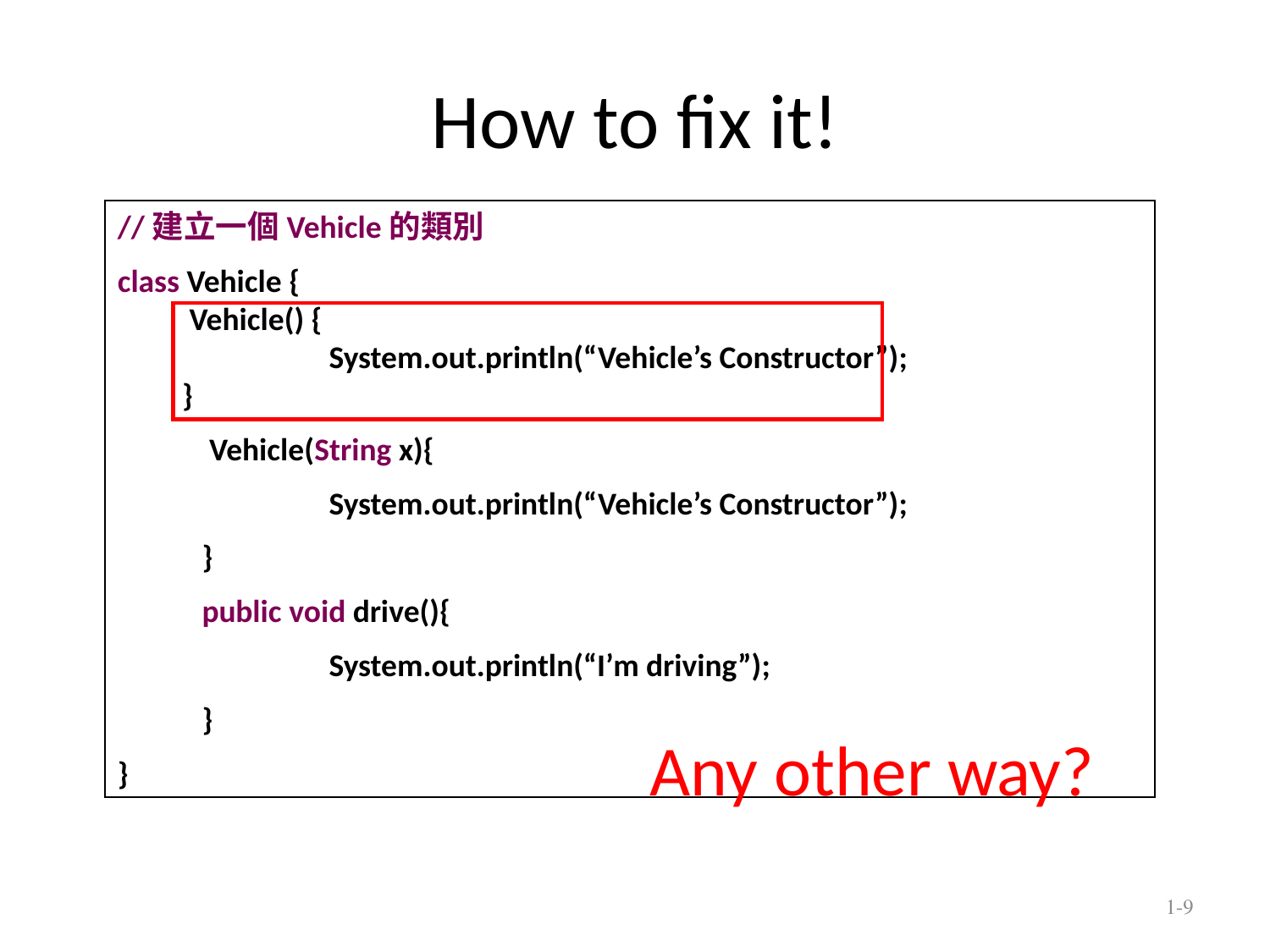

# How to fix it!
//建立一個Vehicle的類別
class Vehicle {
          Vehicle() {
		System.out.println(“Vehicle’s Constructor”);
         }
	 Vehicle(String x){
		System.out.println(“Vehicle’s Constructor”);
	}
	public void drive(){
		System.out.println(“I’m driving”);
	}
}

Any other way?
1-9